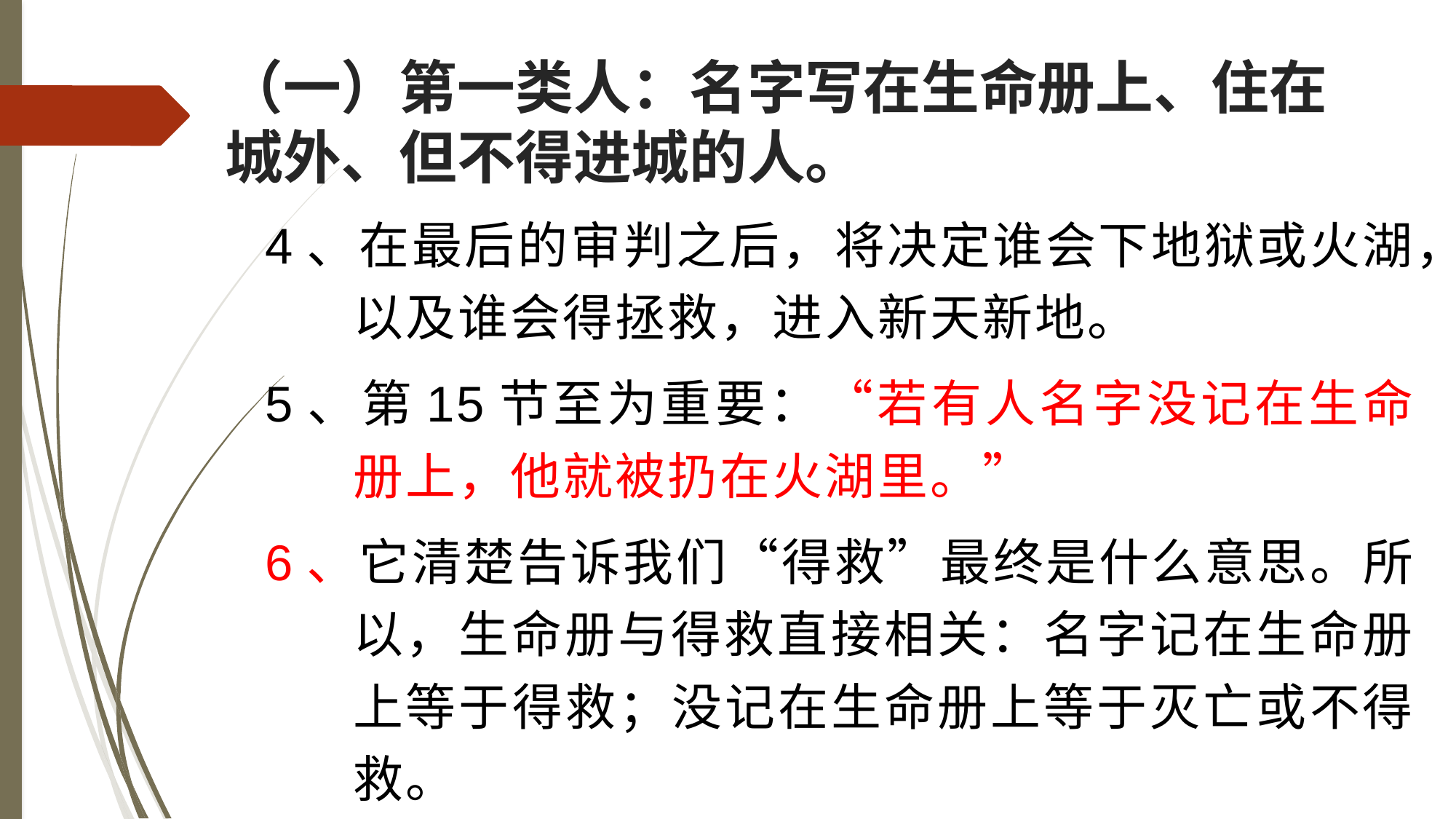

# （一）第一类人：名字写在生命册上、住在城外、但不得进城的人。
4、在最后的审判之后，将决定谁会下地狱或火湖，以及谁会得拯救，进入新天新地。
5、第15节至为重要：“若有人名字没记在生命册上，他就被扔在火湖里。”
6、它清楚告诉我们“得救”最终是什么意思。所以，生命册与得救直接相关：名字记在生命册上等于得救；没记在生命册上等于灭亡或不得救。